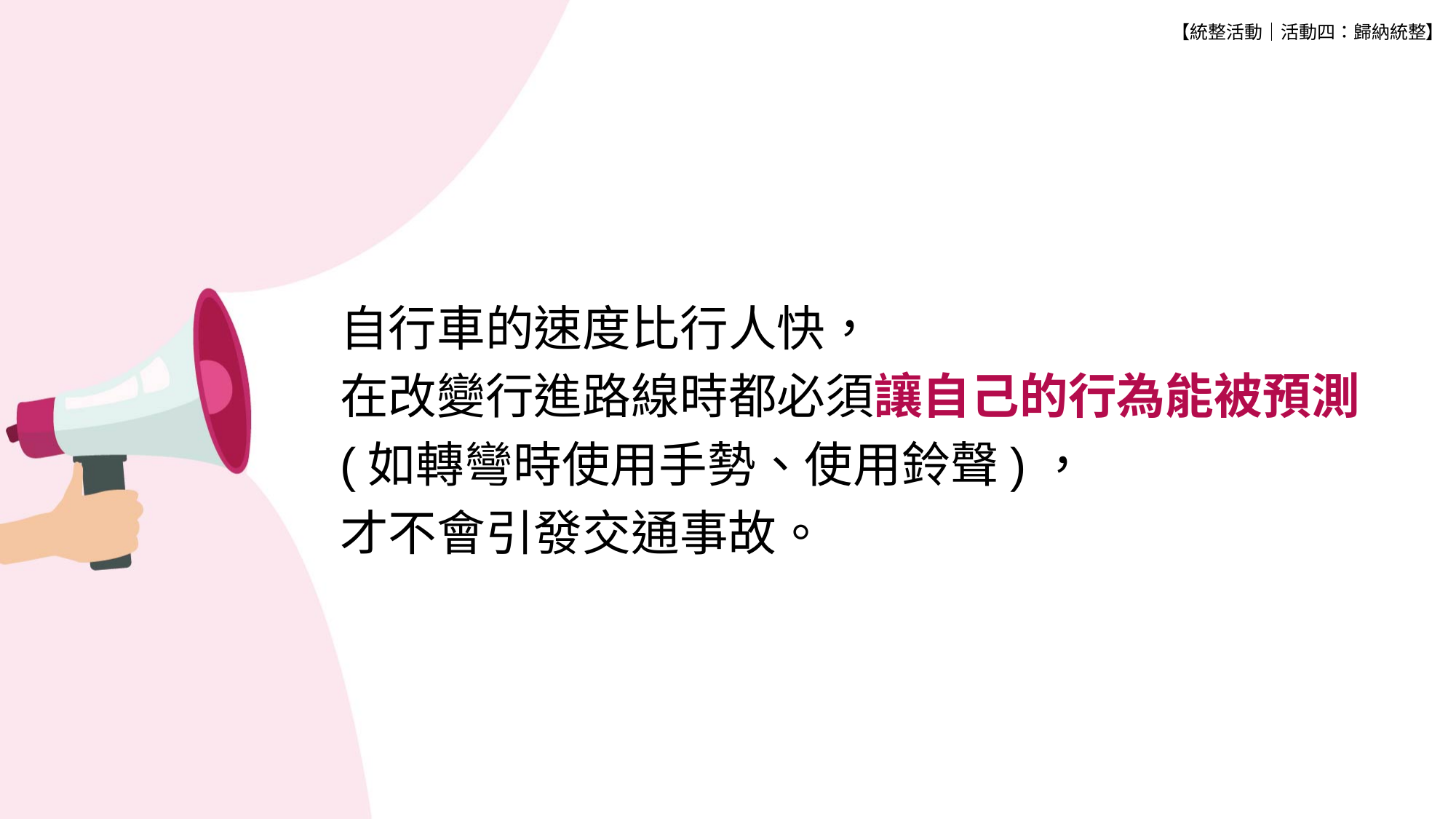

【統整活動│活動四：歸納統整】
自行車的速度比行人快，
在改變行進路線時都必須讓自己的行為能被預測(如轉彎時使用手勢、使用鈴聲)，
才不會引發交通事故。